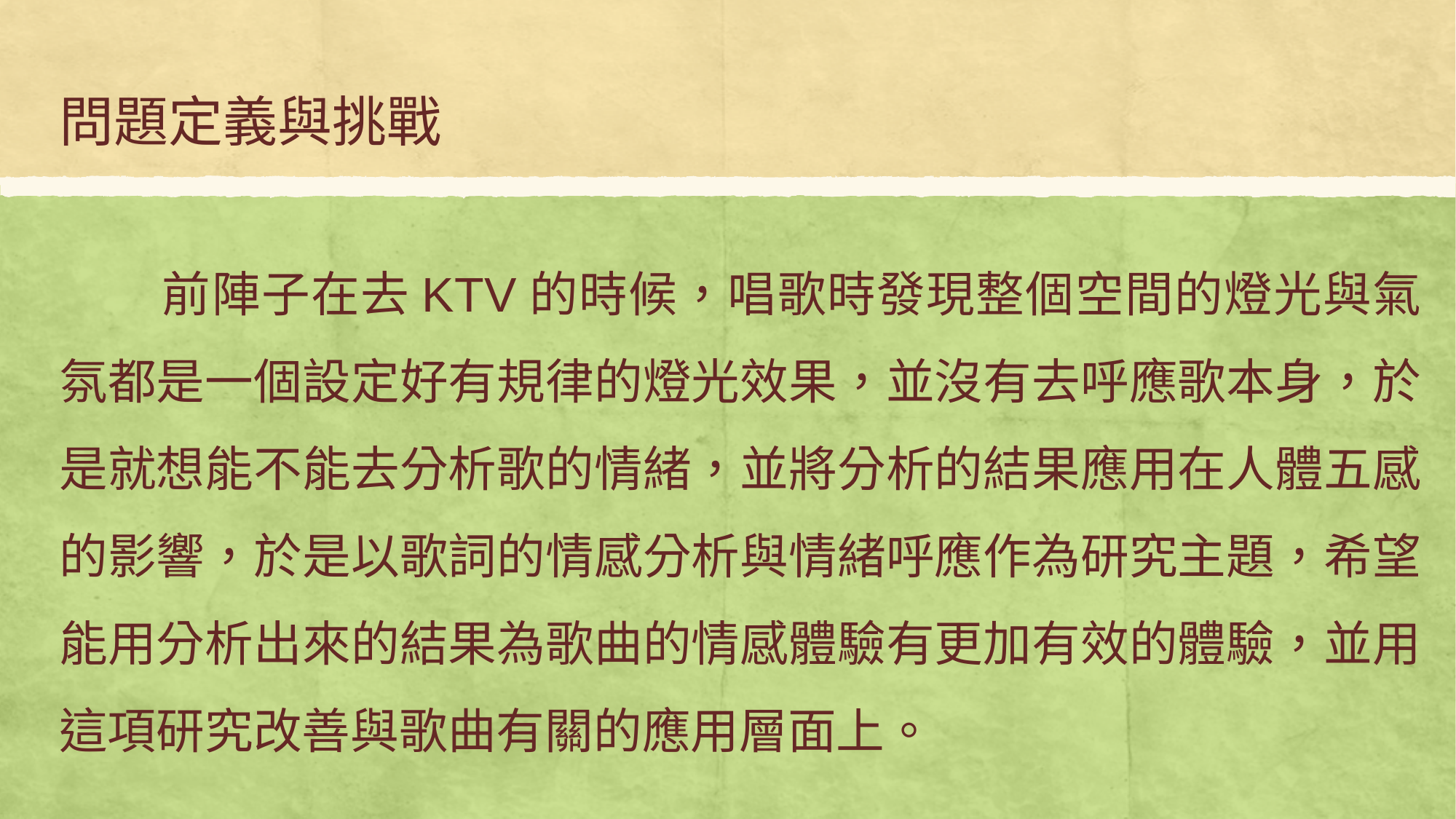

# 問題定義與挑戰
前陣子在去KTV的時候，唱歌時發現整個空間的燈光與氣氛都是一個設定好有規律的燈光效果，並沒有去呼應歌本身，於是就想能不能去分析歌的情緒，並將分析的結果應用在人體五感的影響，於是以歌詞的情感分析與情緒呼應作為研究主題，希望能用分析出來的結果為歌曲的情感體驗有更加有效的體驗，並用這項研究改善與歌曲有關的應用層面上。